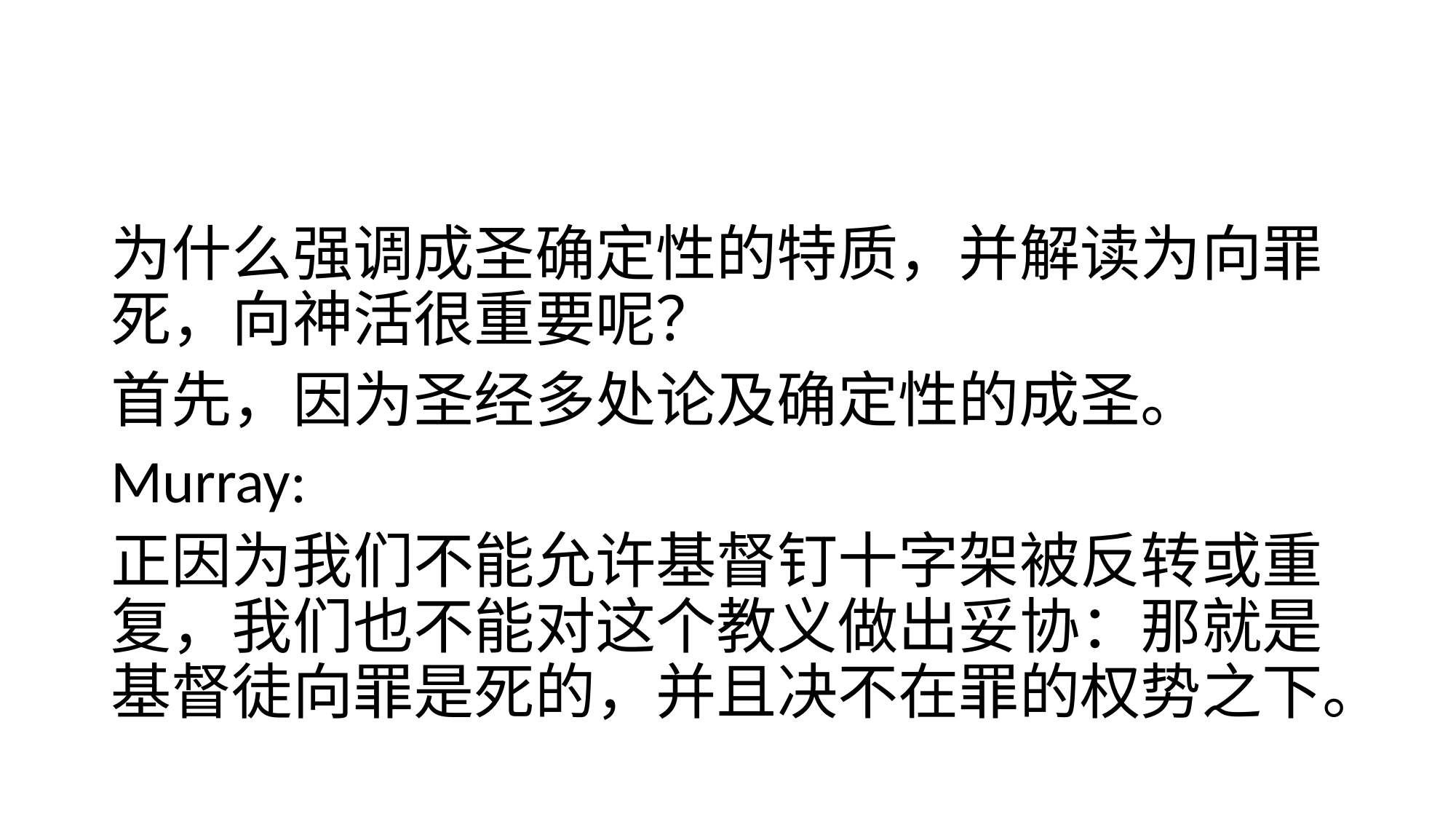

#
为什么强调成圣确定性的特质，并解读为向罪死，向神活很重要呢？
首先，因为圣经多处论及确定性的成圣。
Murray:
正因为我们不能允许基督钉十字架被反转或重复，我们也不能对这个教义做出妥协：那就是基督徒向罪是死的，并且决不在罪的权势之下。